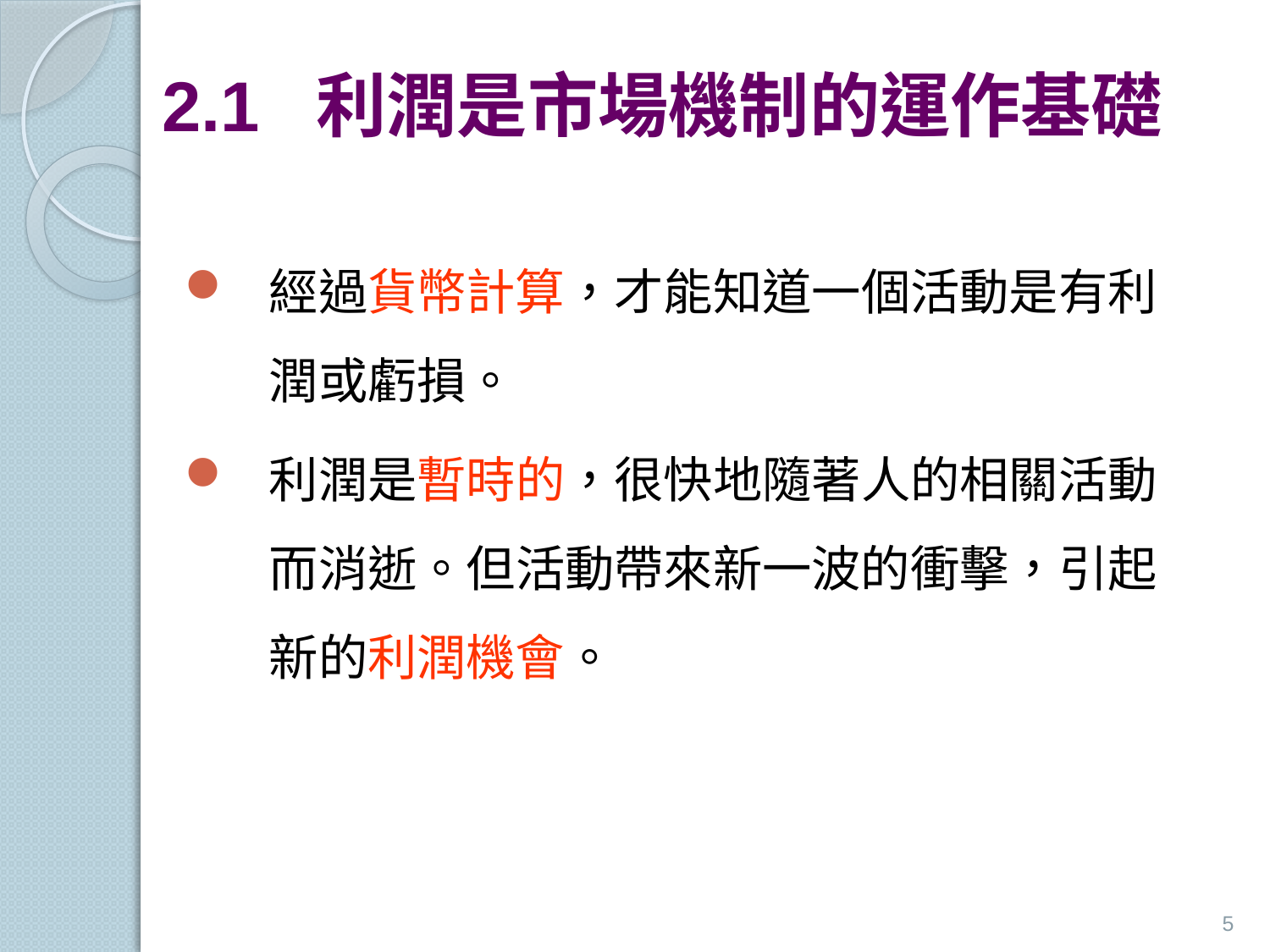

# 2.1  利潤是市場機制的運作基礎
經過貨幣計算，才能知道一個活動是有利潤或虧損。
利潤是暫時的，很快地隨著人的相關活動而消逝。但活動帶來新一波的衝擊，引起新的利潤機會。
5